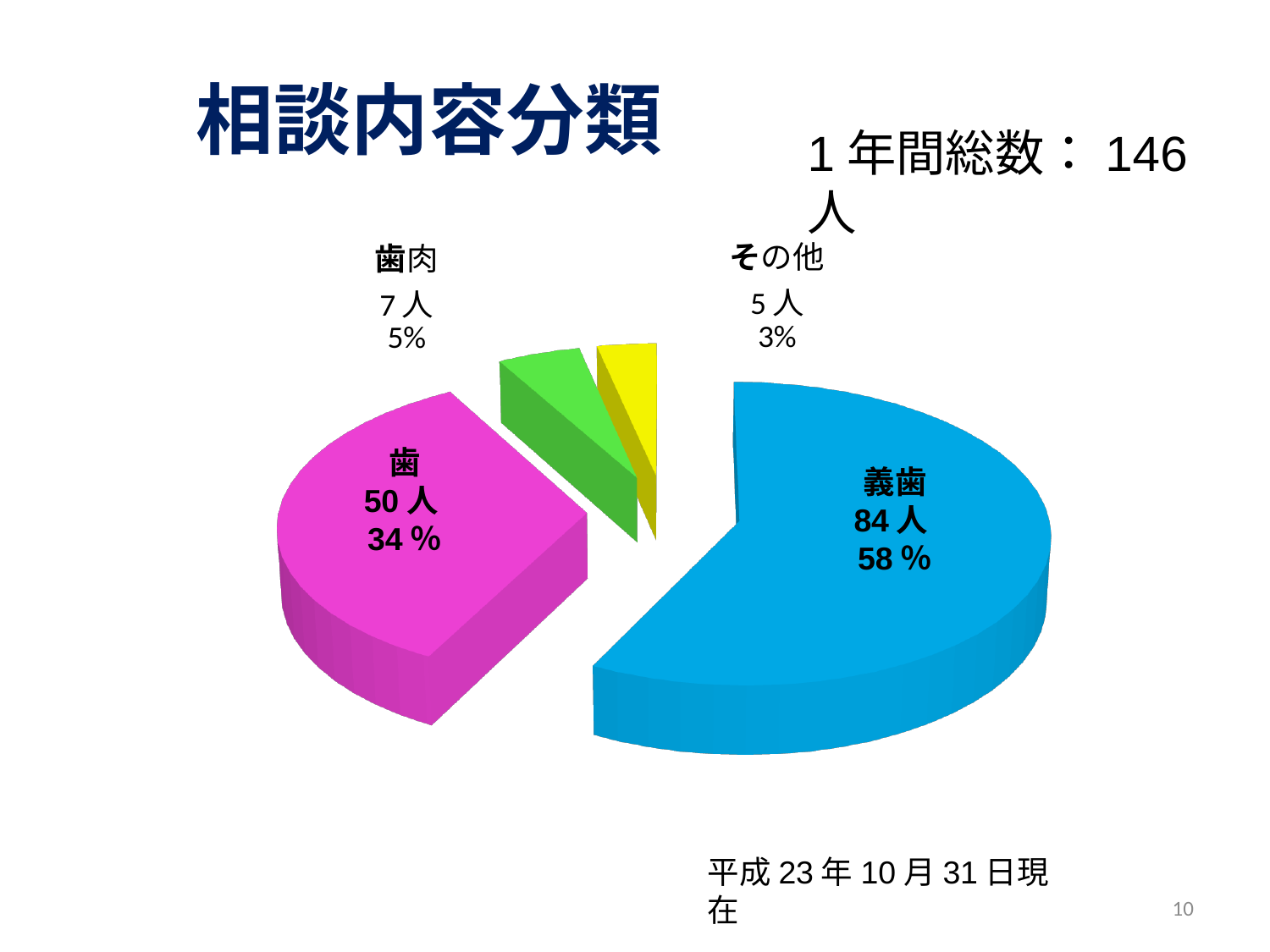

# 相談内容分類
1年間総数：146人

[unsupported chart]

歯
50人34％
義歯
84人58％
平成23年10月31日現在
10